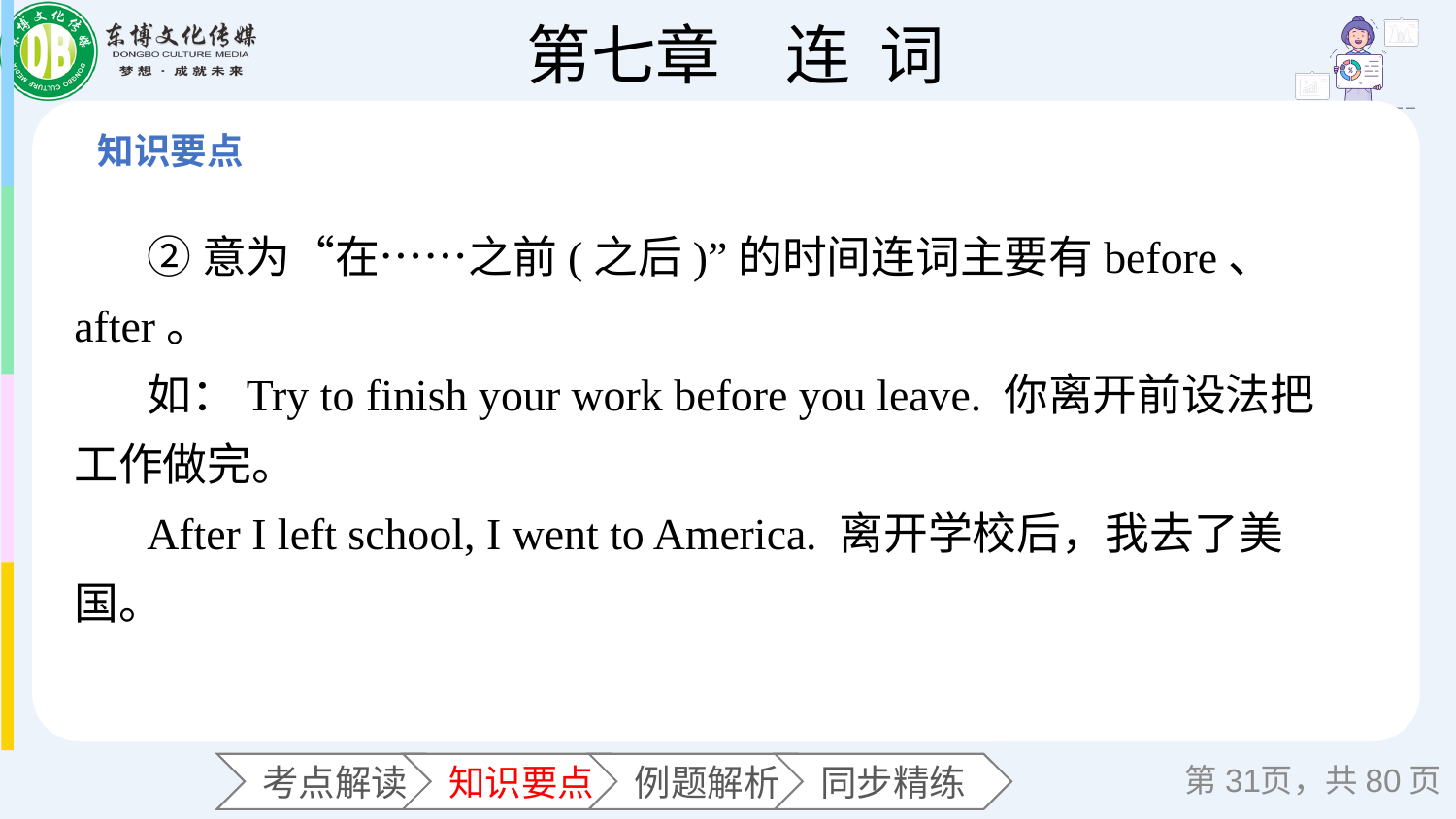

②意为“在……之前(之后)”的时间连词主要有before、 after。
如：Try to finish your work before you leave. 你离开前设法把工作做完。
After I left school, I went to America. 离开学校后，我去了美国。
第31页，共80页